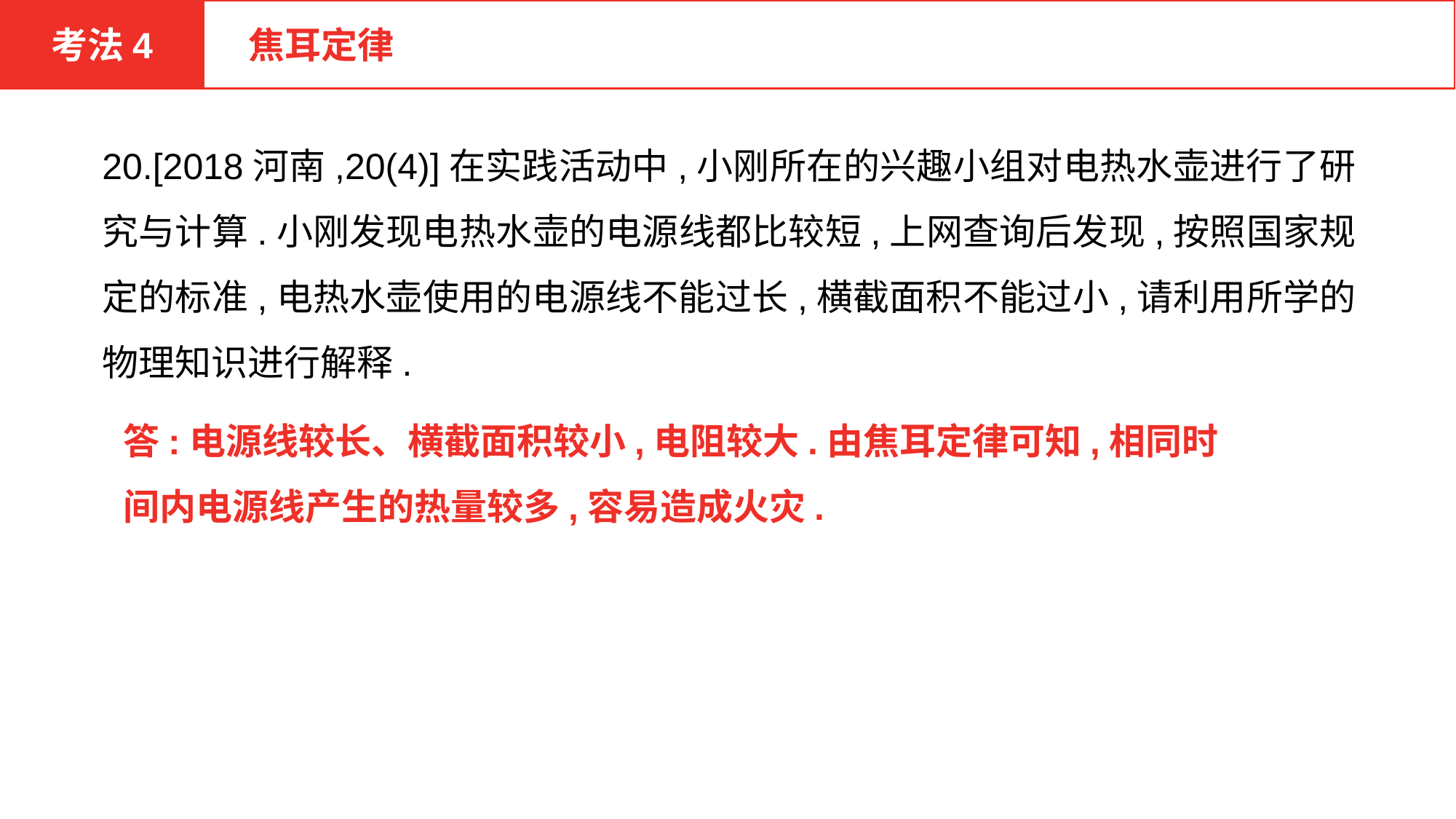

考法4
  焦耳定律
20.[2018河南,20(4)]在实践活动中,小刚所在的兴趣小组对电热水壶进行了研究与计算.小刚发现电热水壶的电源线都比较短,上网查询后发现,按照国家规定的标准,电热水壶使用的电源线不能过长,横截面积不能过小,请利用所学的物理知识进行解释.
答:电源线较长、横截面积较小,电阻较大.由焦耳定律可知,相同时间内电源线产生的热量较多,容易造成火灾.